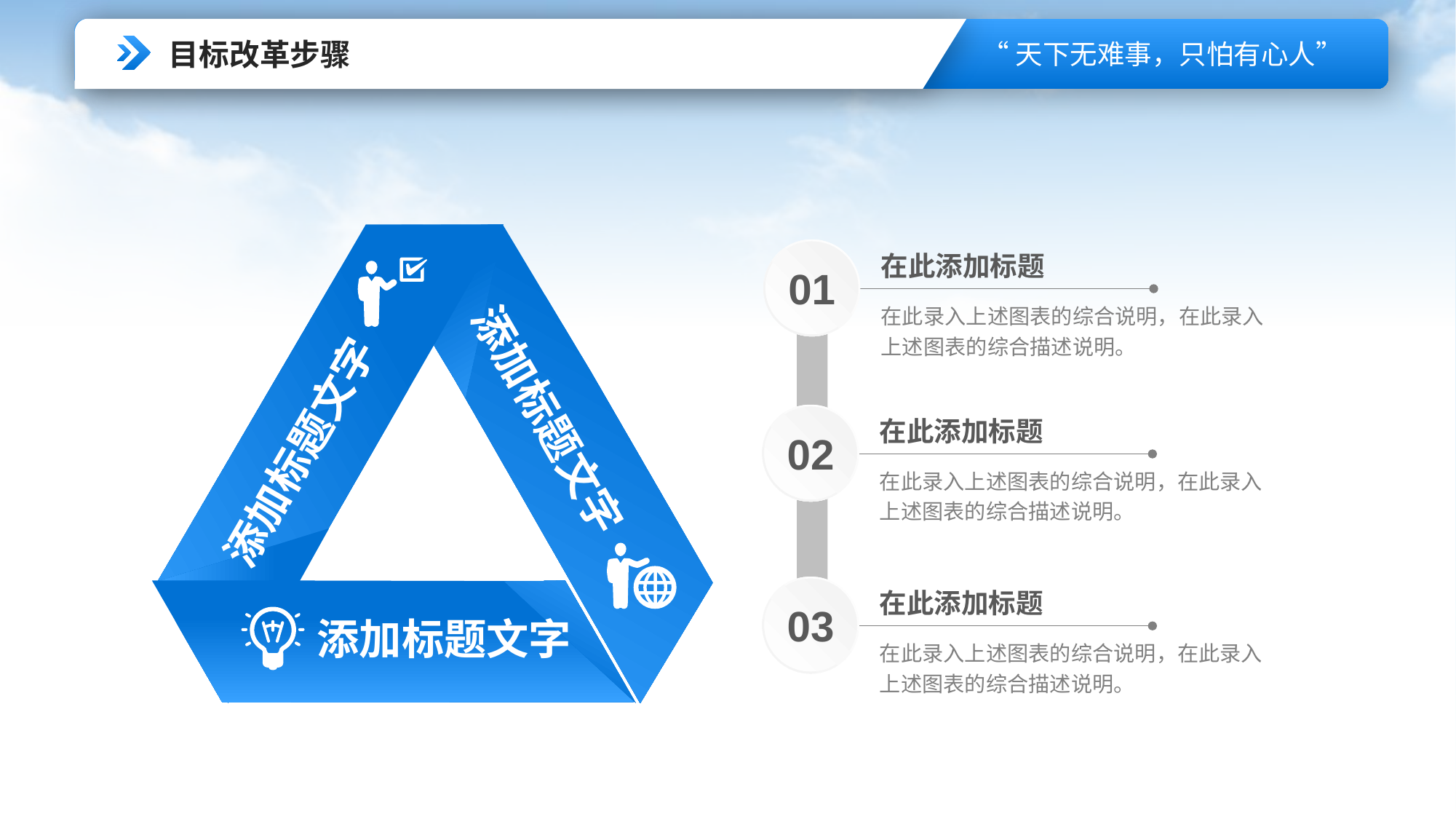

目标改革步骤

在此添加标题

01

在此录入上述图表的综合说明，在此录入上述图表的综合描述说明。
添加标题文字

在此添加标题
添加标题文字
02
在此录入上述图表的综合说明，在此录入上述图表的综合描述说明。

在此添加标题
03

添加标题文字
在此录入上述图表的综合说明，在此录入上述图表的综合描述说明。